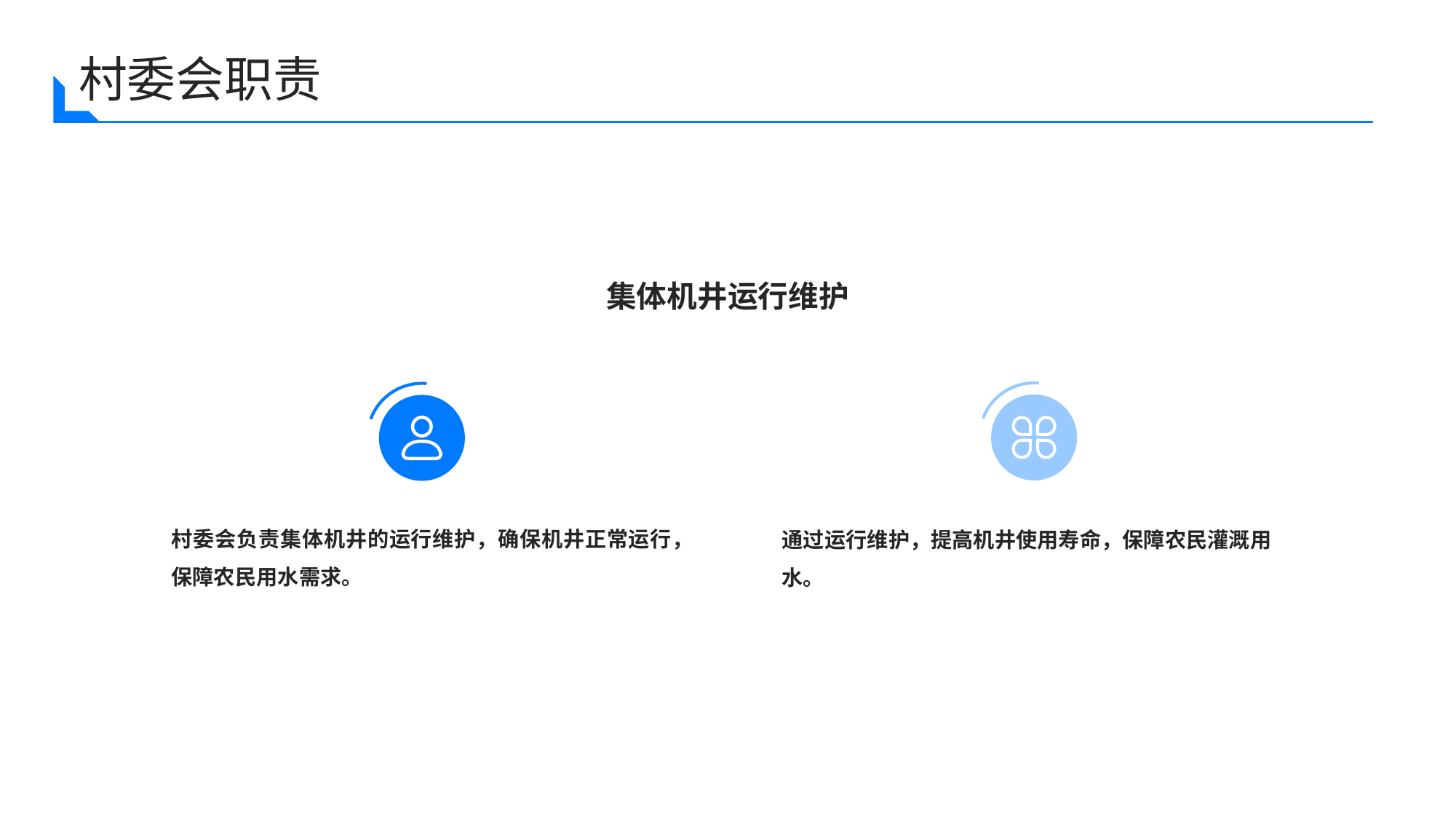

村委会职责

集体机井运行维护

村委会负责集体机井的运行维护，确保机井正常运行，保障农民用水需求。
通过运行维护，提高机井使用寿命，保障农民灌溉用水。